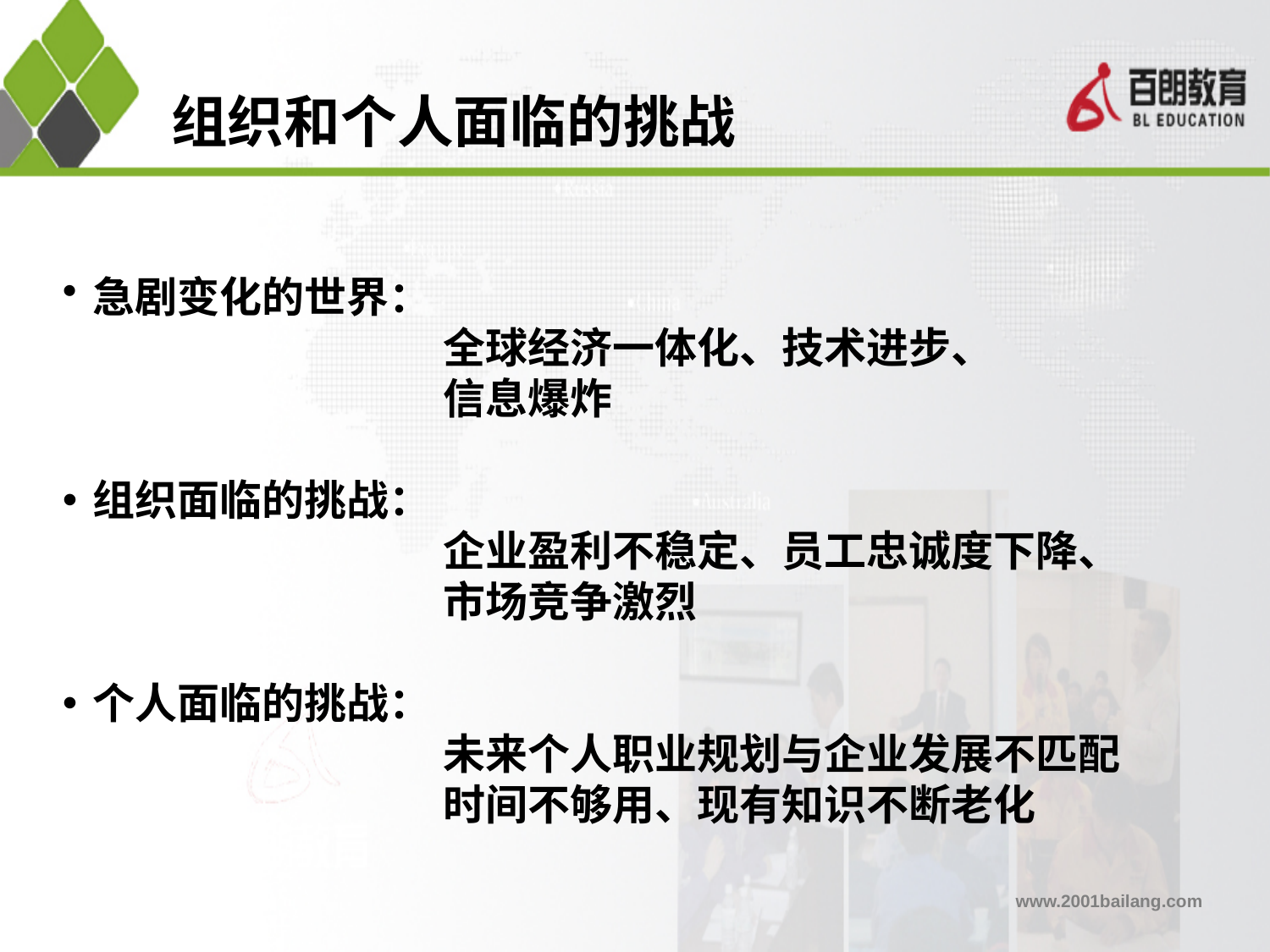

组织和个人面临的挑战
急剧变化的世界：
			全球经济一体化、技术进步、
			信息爆炸

组织面临的挑战：
			企业盈利不稳定、员工忠诚度下降、
			市场竞争激烈

个人面临的挑战：
			未来个人职业规划与企业发展不匹配
			时间不够用、现有知识不断老化